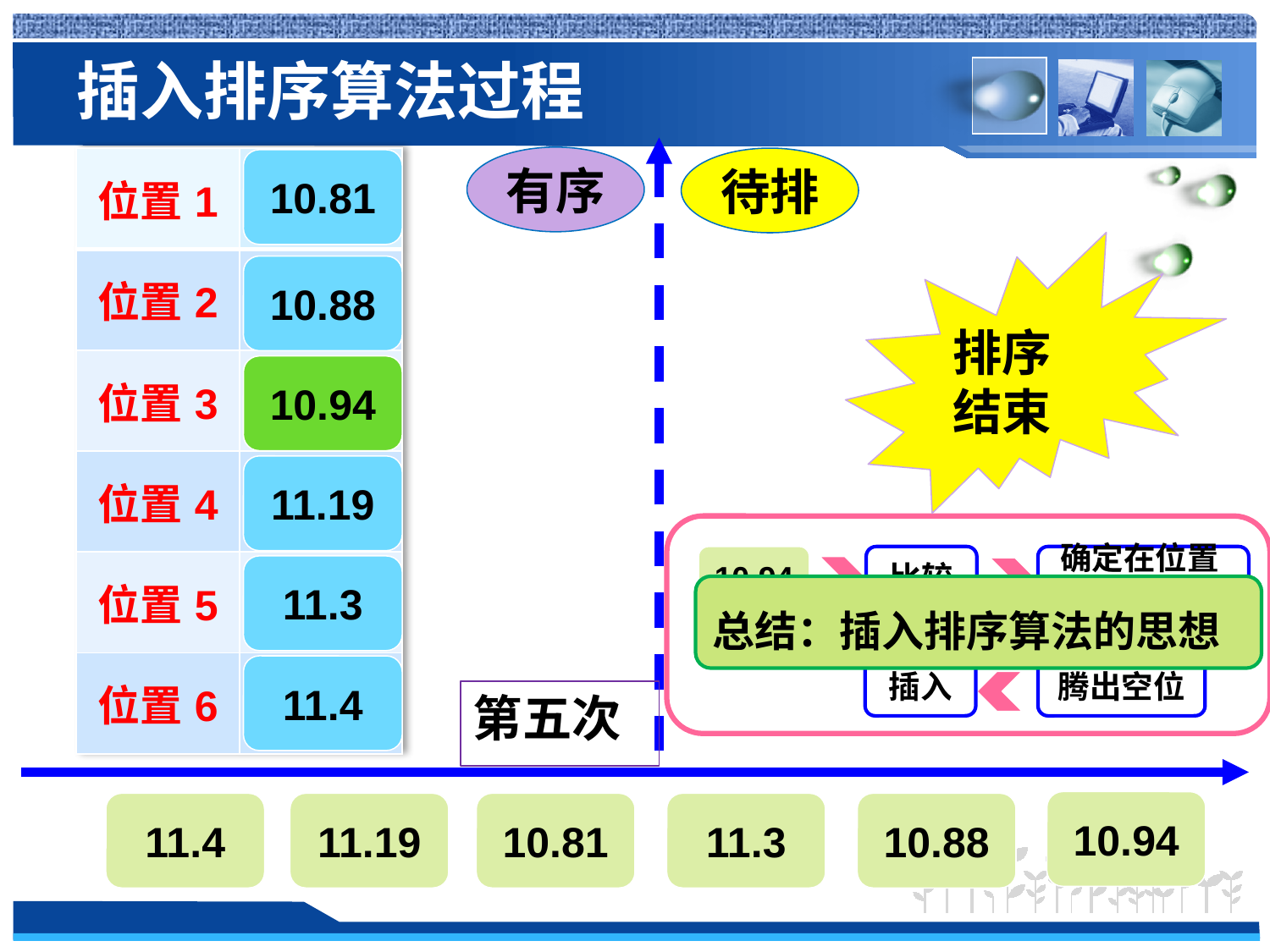

# 插入排序算法过程
有序
| 位置1 |  |
| --- | --- |
| 位置2 |  |
| 位置3 |  |
| 位置4 |  |
| 位置5 |  |
| 位置6 |  |
待排
10.81
排序结束
10.88
10.94
11.19

10.94
比较
确定在位置3
11.3

总结：插入排序算法的思想

11.4
插入
腾出空位

第五次
10.94
11.4
11.19
10.81
11.3
10.88